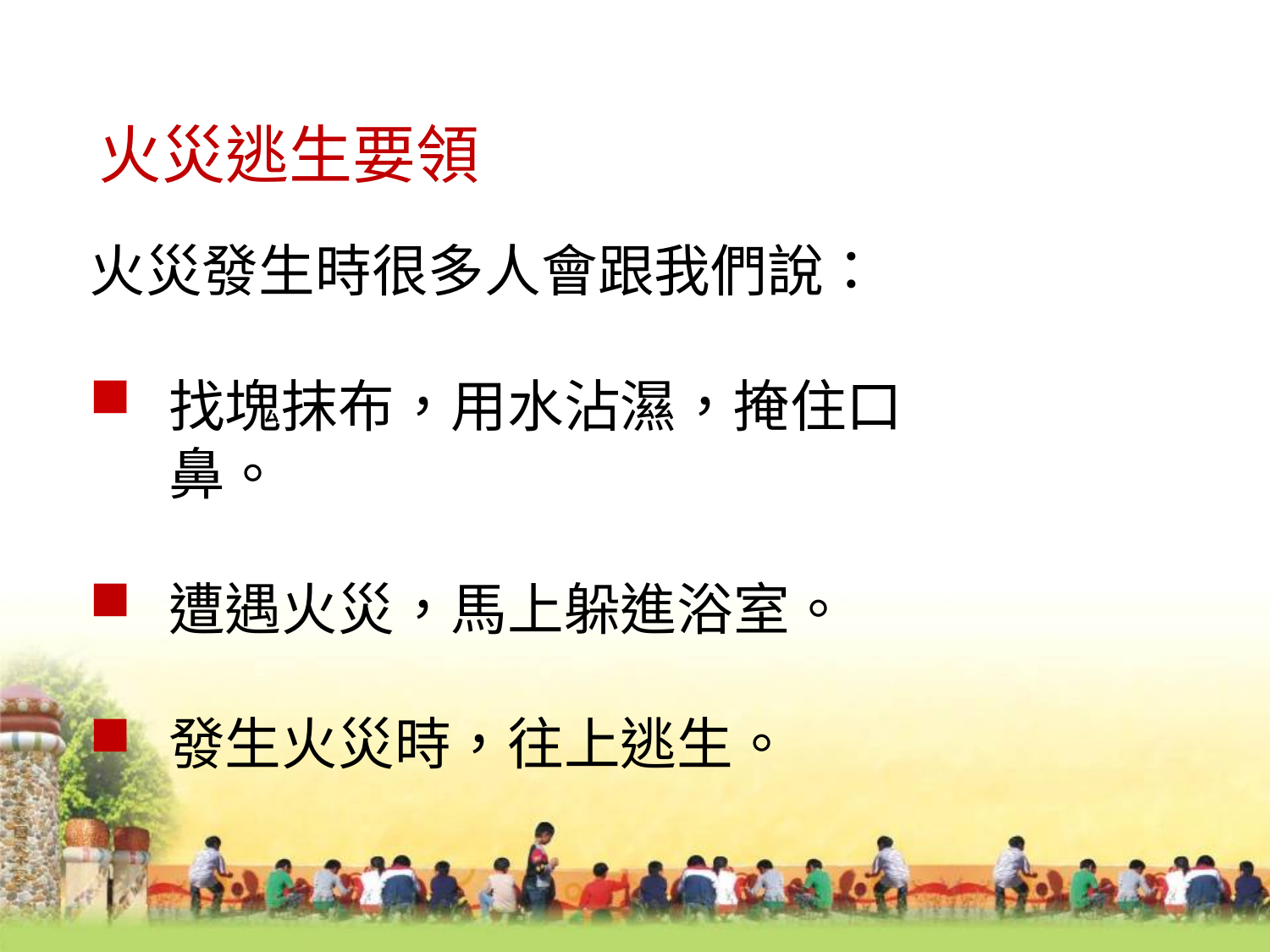

火災逃生要領
火災發生時很多人會跟我們說：

找塊抹布，用水沾濕，掩住口鼻。

遭遇火災，馬上躲進浴室。

發生火災時，往上逃生。